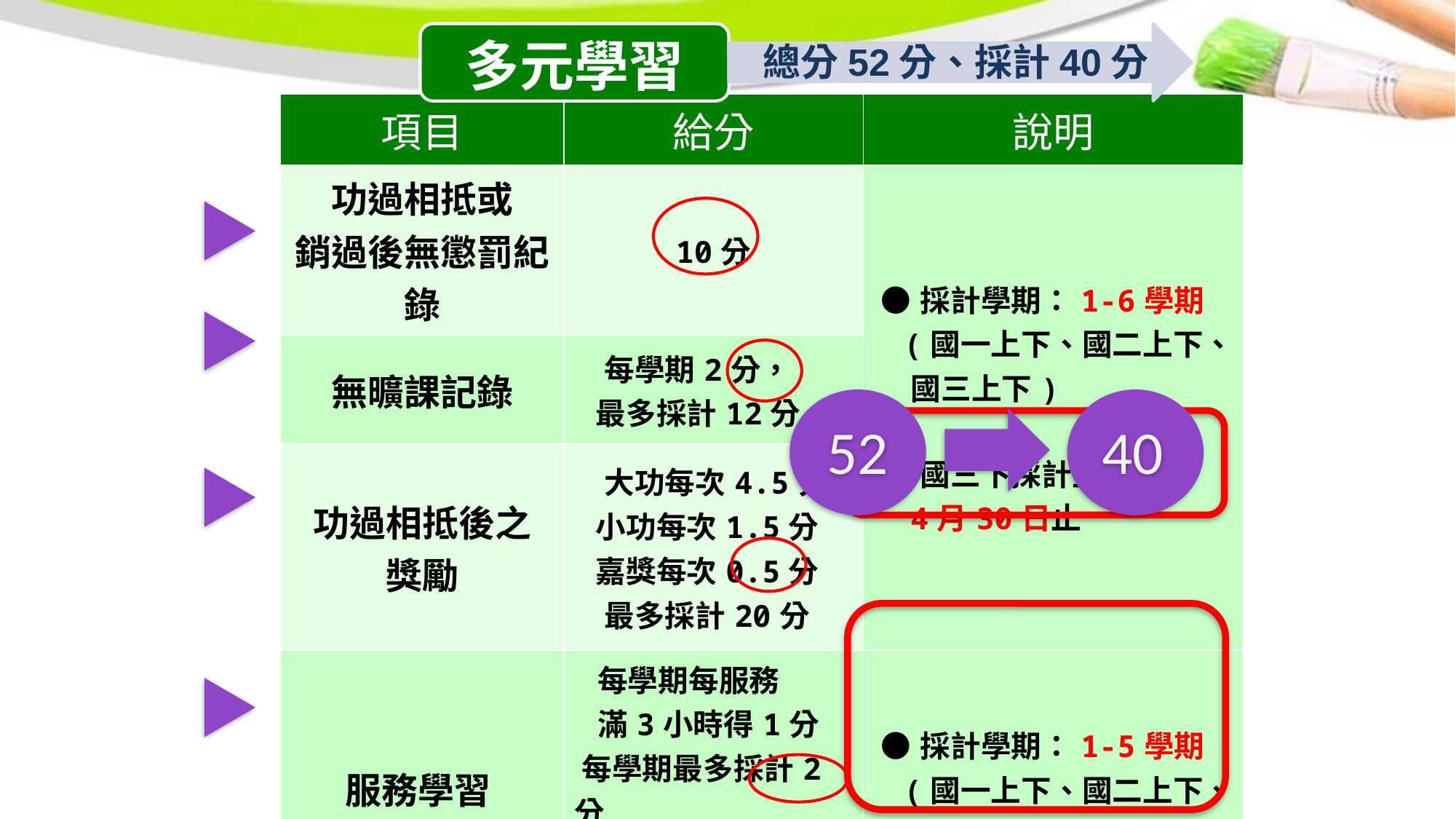

多元學習
總分52分、採計40分
| 項目 | 給分 | 說明 |
| --- | --- | --- |
| 功過相抵或 銷過後無懲罰紀錄 | 10分 | ●採計學期：1-6學期 (國一上下、國二上下、 國三上下) ●國三下採計至當年 4月30日止 |
| 無曠課記錄 | 每學期2分， 最多採計12分 |  |
| 功過相抵後之 獎勵 | 大功每次4.5分 小功每次1.5分 嘉獎每次0.5分 最多採計20分 |  |
| 服務學習 | 每學期每服務 滿3小時得1分 每學期最多採計2分 5學期最多採計10分 | ●採計學期：1-5學期 (國一上下、國二上下、 國三上) |

40

52